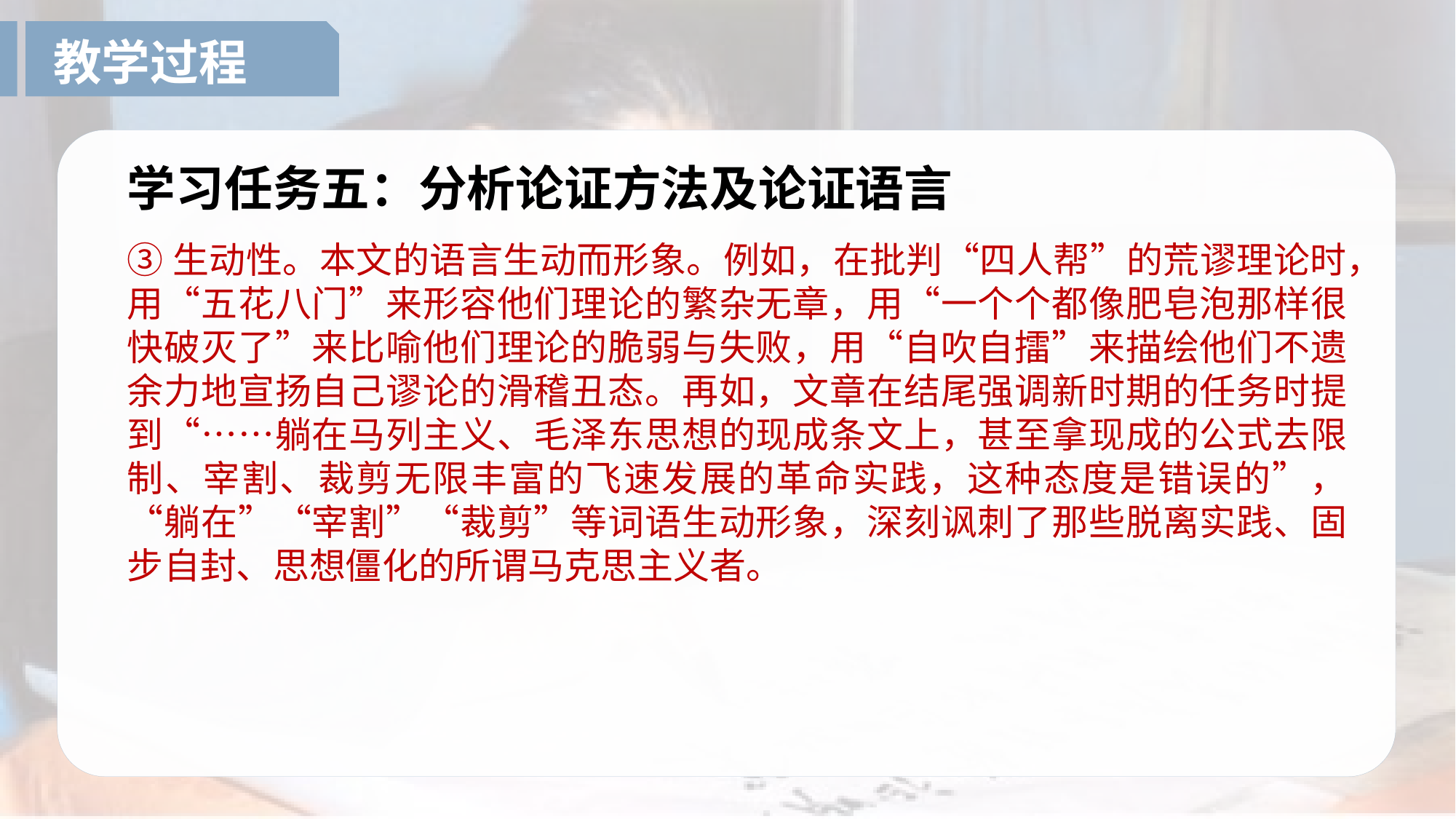

教学过程
# 学习任务五：分析论证方法及论证语言

③生动性。本文的语言生动而形象。例如，在批判“四人帮”的荒谬理论时，用“五花八门”来形容他们理论的繁杂无章，用“一个个都像肥皂泡那样很快破灭了”来比喻他们理论的脆弱与失败，用“自吹自擂”来描绘他们不遗余力地宣扬自己谬论的滑稽丑态。再如，文章在结尾强调新时期的任务时提到“……躺在马列主义、毛泽东思想的现成条文上，甚至拿现成的公式去限制、宰割、裁剪无限丰富的飞速发展的革命实践，这种态度是错误的”，“躺在”“宰割”“裁剪”等词语生动形象，深刻讽刺了那些脱离实践、固步自封、思想僵化的所谓马克思主义者。